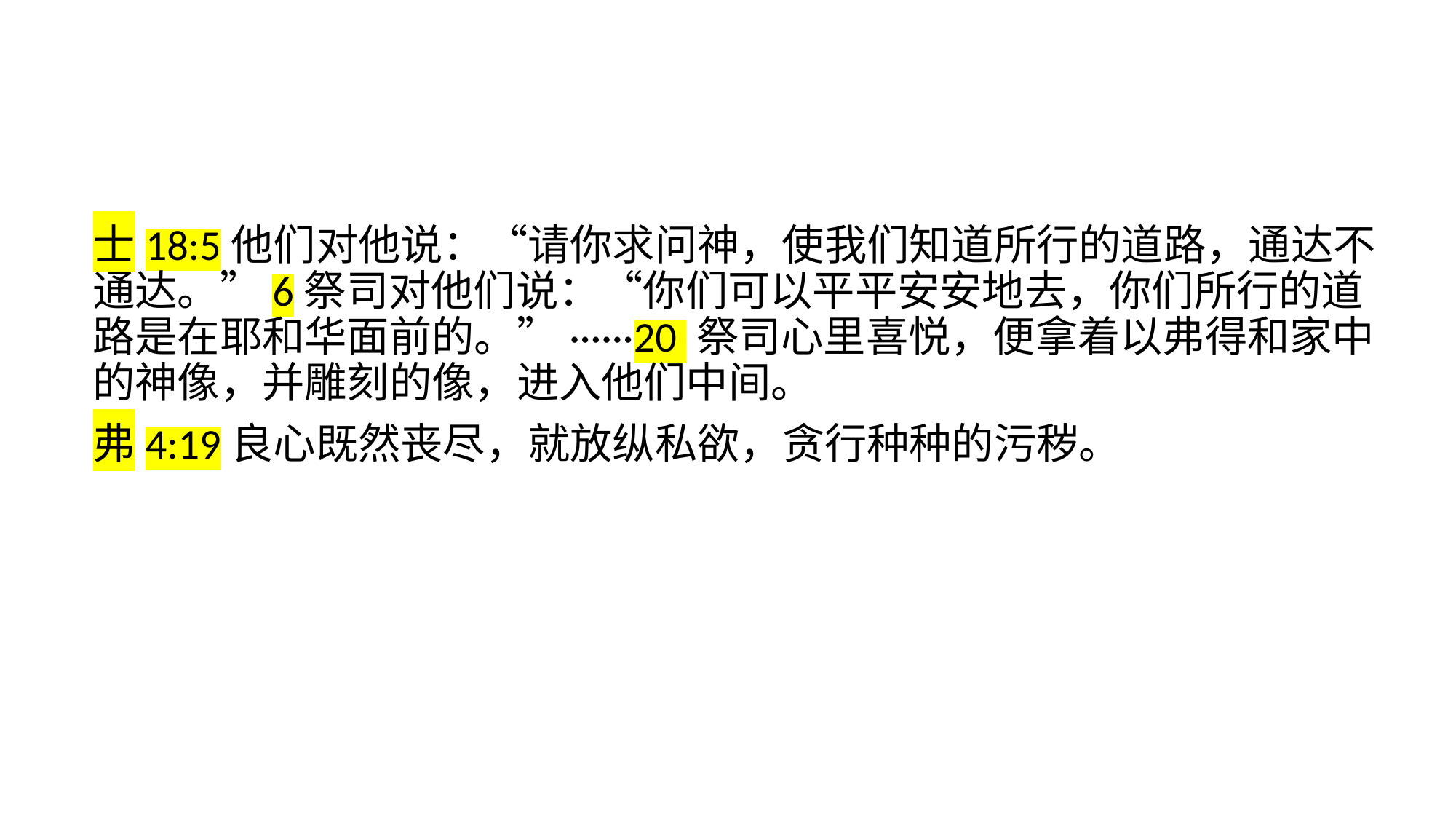

士18:5他们对他说：“请你求问神，使我们知道所行的道路，通达不通达。”6祭司对他们说：“你们可以平平安安地去，你们所行的道路是在耶和华面前的。”······20 祭司心里喜悦，便拿着以弗得和家中的神像，并雕刻的像，进入他们中间。
弗4:19良心既然丧尽，就放纵私欲，贪行种种的污秽。